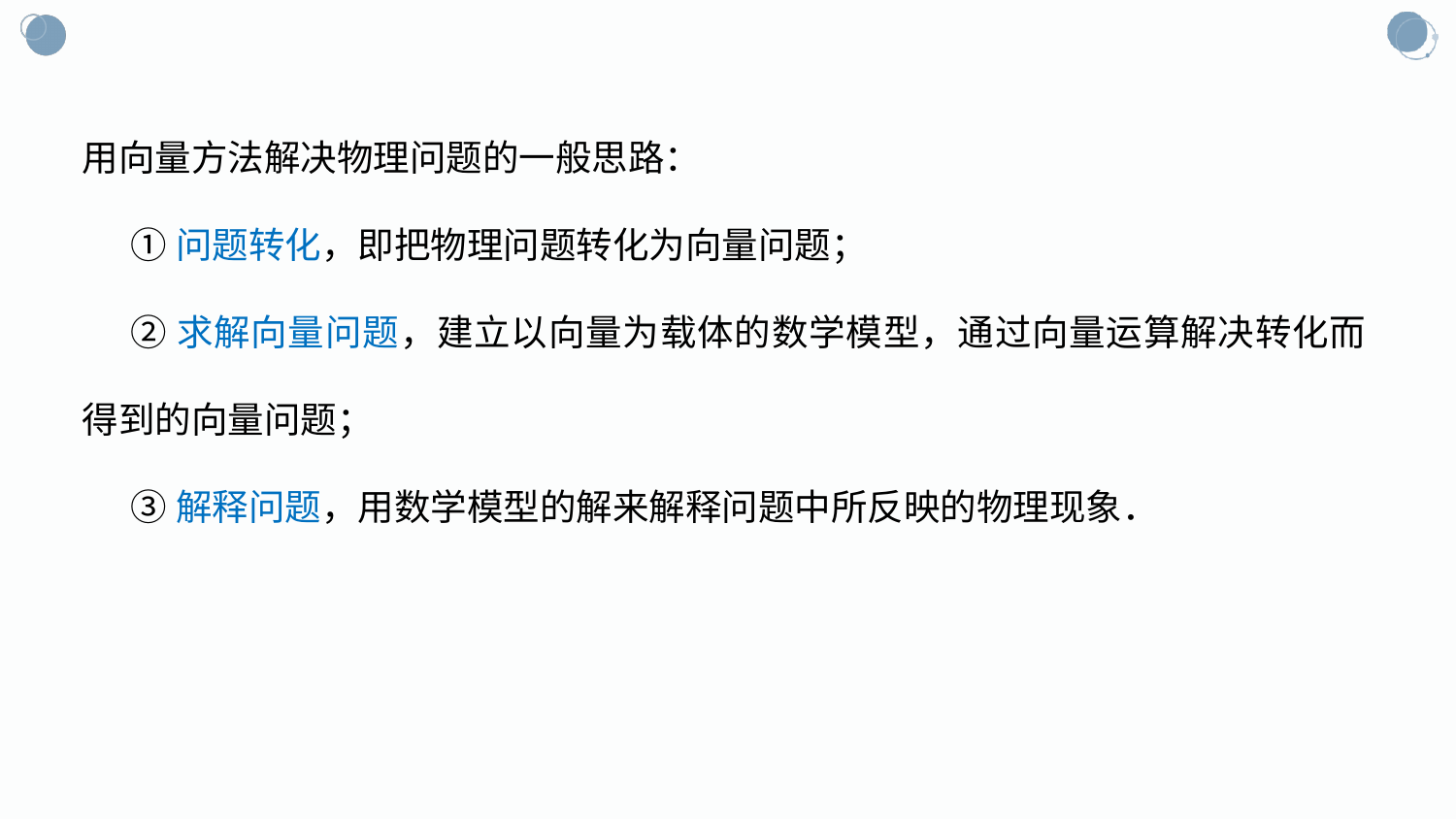

用向量方法解决物理问题的一般思路：
①问题转化，即把物理问题转化为向量问题；
②求解向量问题，建立以向量为载体的数学模型，通过向量运算解决转化而得到的向量问题；
③解释问题，用数学模型的解来解释问题中所反映的物理现象．